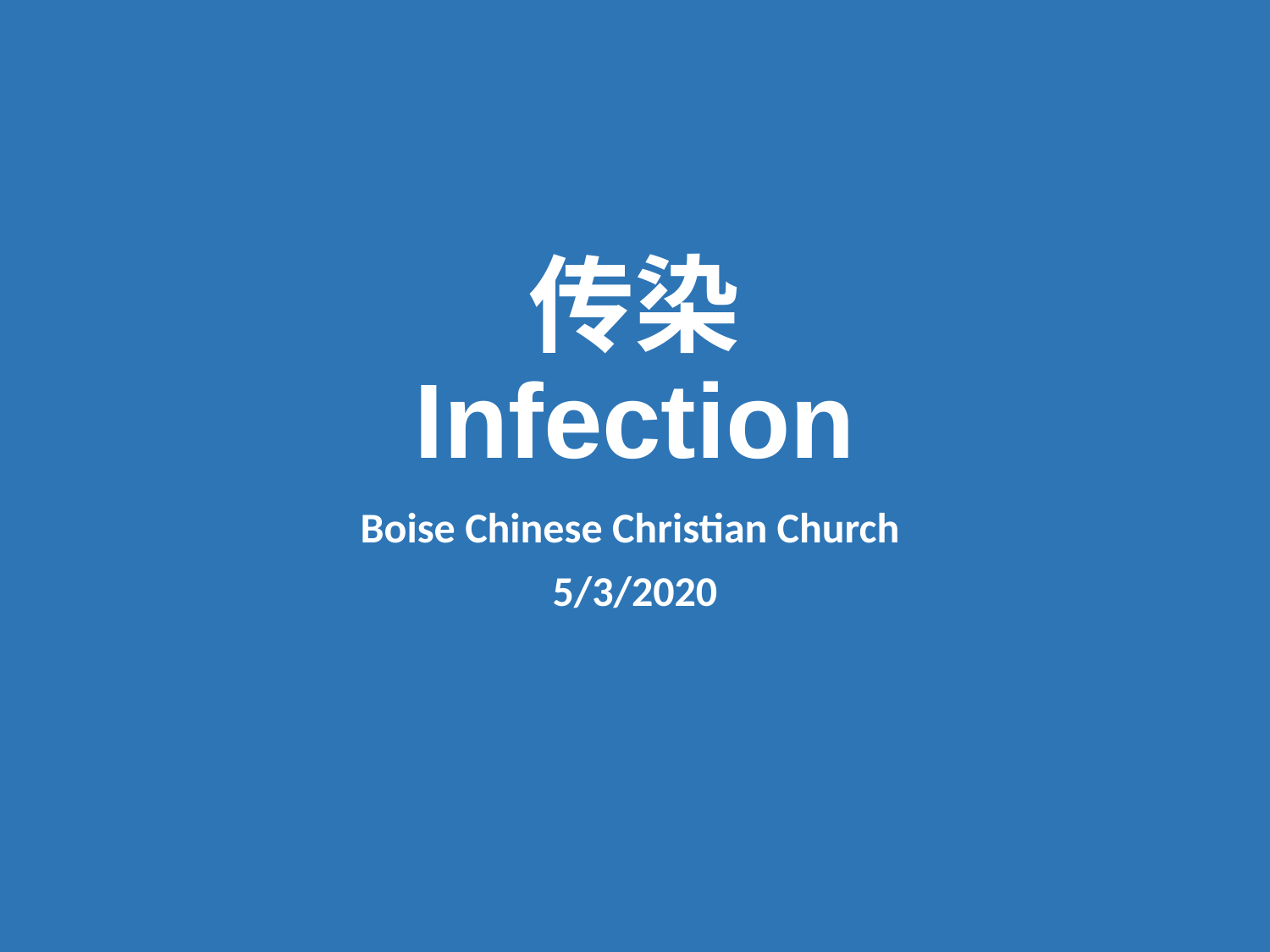

# 传染 Infection
Boise Chinese Christian Church
5/3/2020